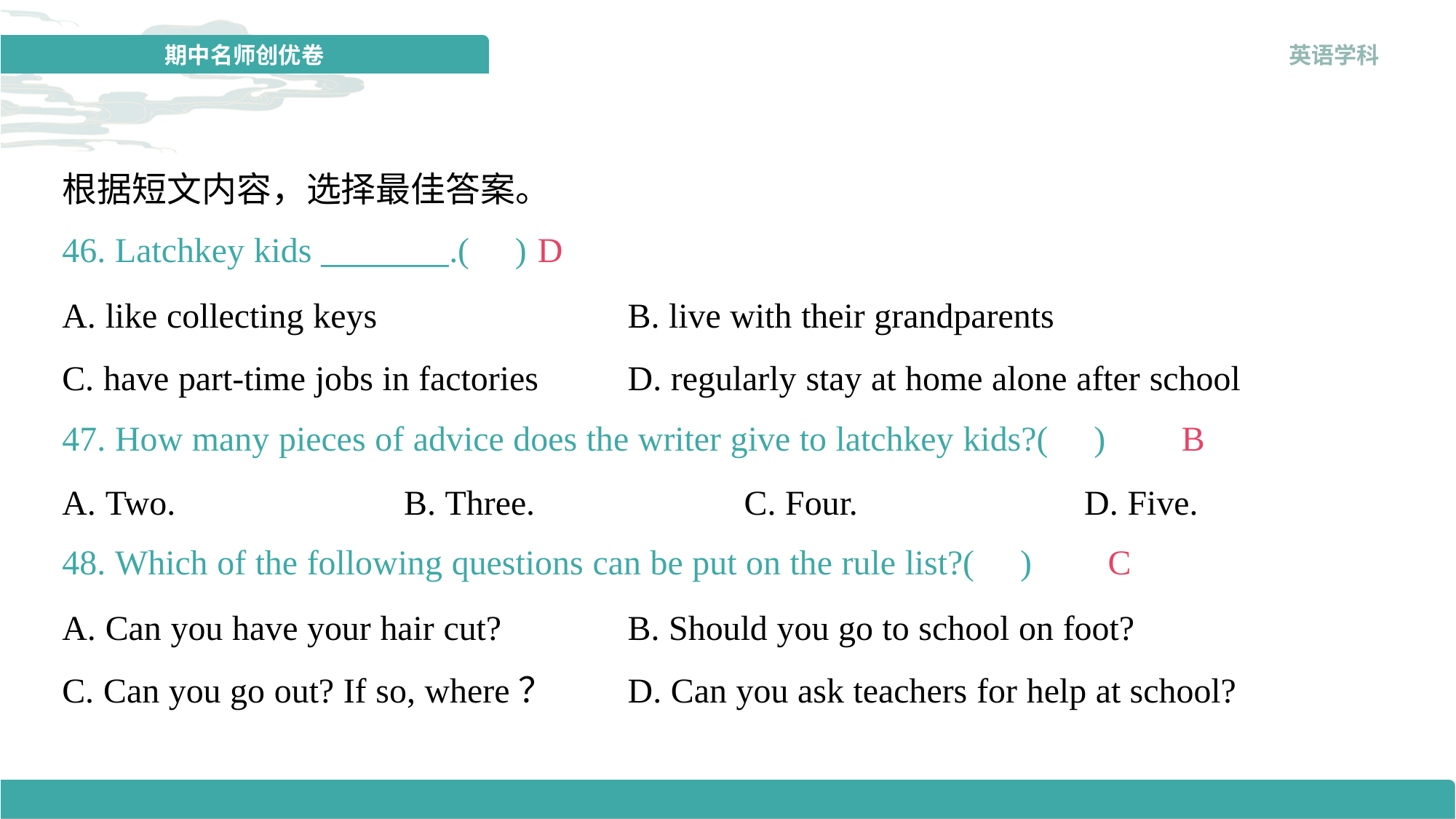

根据短文内容，选择最佳答案。
46. Latchkey kids ________.(     )
D
A. like collecting keys	B. live with their grandparents
C. have part-time jobs in factories	D. regularly stay at home alone after school
47. How many pieces of advice does the writer give to latchkey kids?(     )
B
A. Two.	B. Three.	C. Four.	D. Five.
48. Which of the following questions can be put on the rule list?(     )
C
A. Can you have your hair cut?	B. Should you go to school on foot?
C. Can you go out? If so, where？	D. Can you ask teachers for help at school?